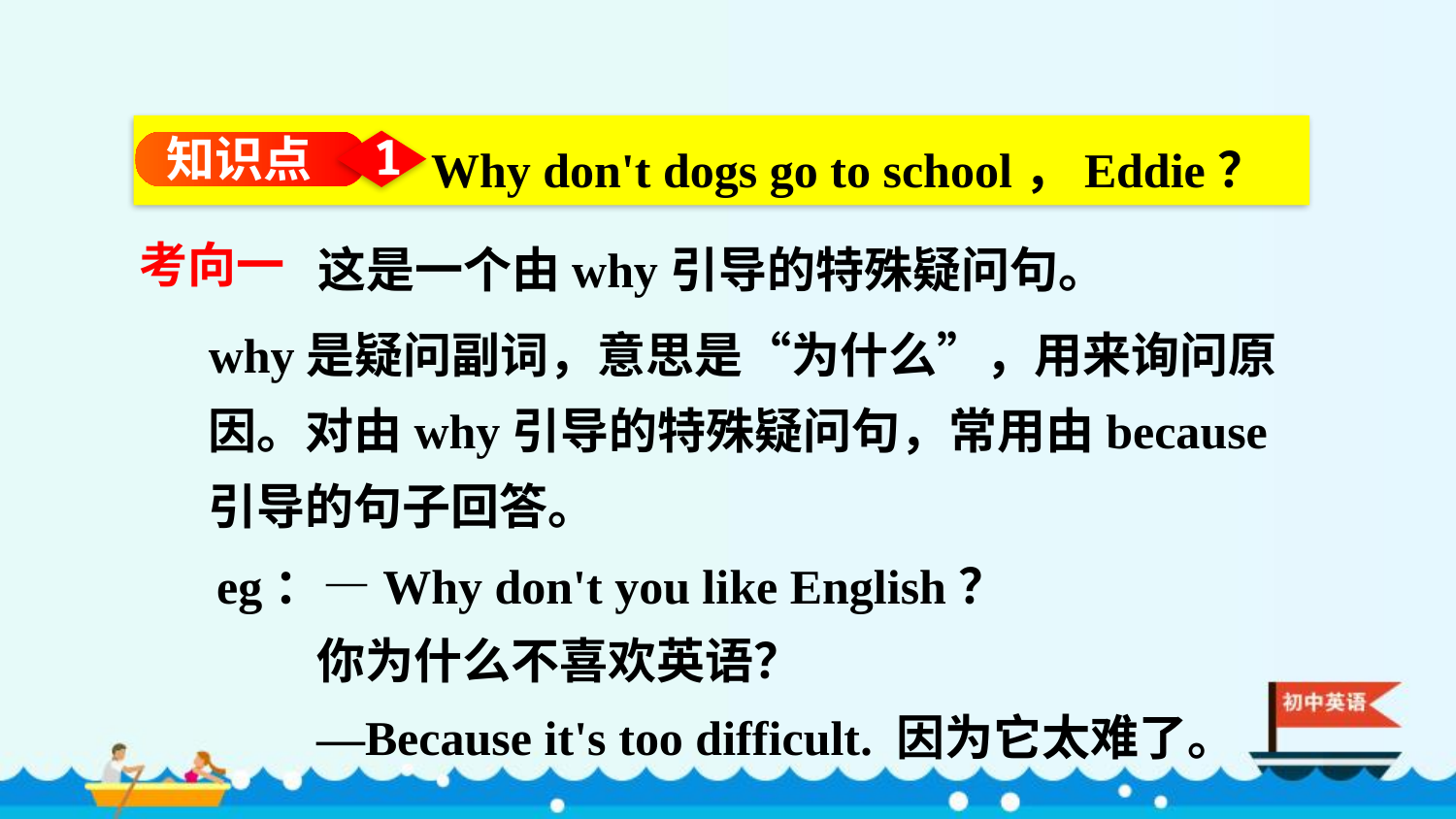

Why don't dogs go to school，Eddie？

知识点
1

这是一个由why引导的特殊疑问句。
考向一
why是疑问副词，意思是“为什么”，用来询问原因。对由why引导的特殊疑问句，常用由because引导的句子回答。
eg：—Why don't you like English？
你为什么不喜欢英语？
—Because it's too difficult. 因为它太难了。